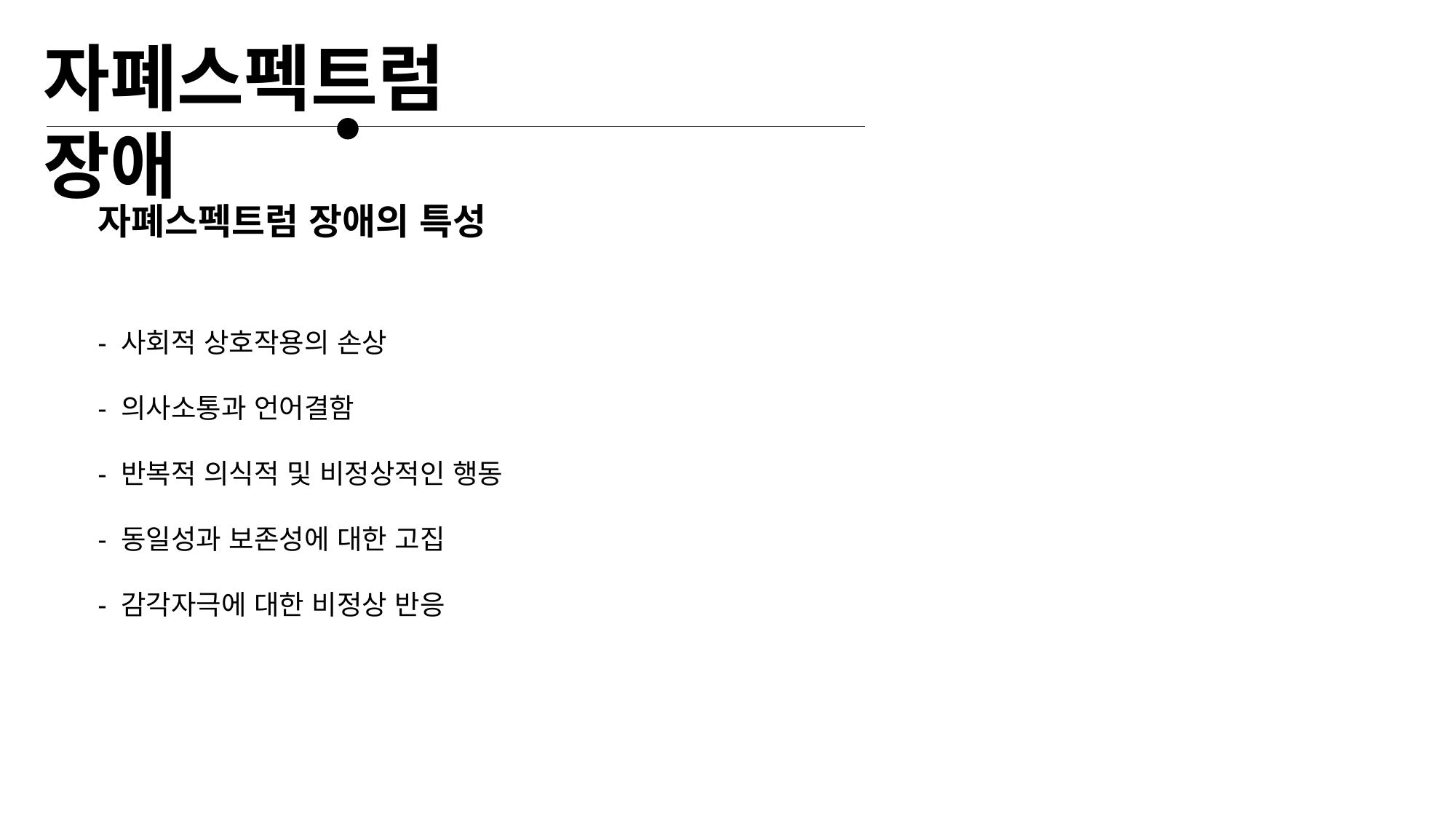

자폐스펙트럼 장애

자폐스펙트럼 장애의 특성
- 사회적 상호작용의 손상
- 의사소통과 언어결함
- 반복적 의식적 및 비정상적인 행동
- 동일성과 보존성에 대한 고집
- 감각자극에 대한 비정상 반응